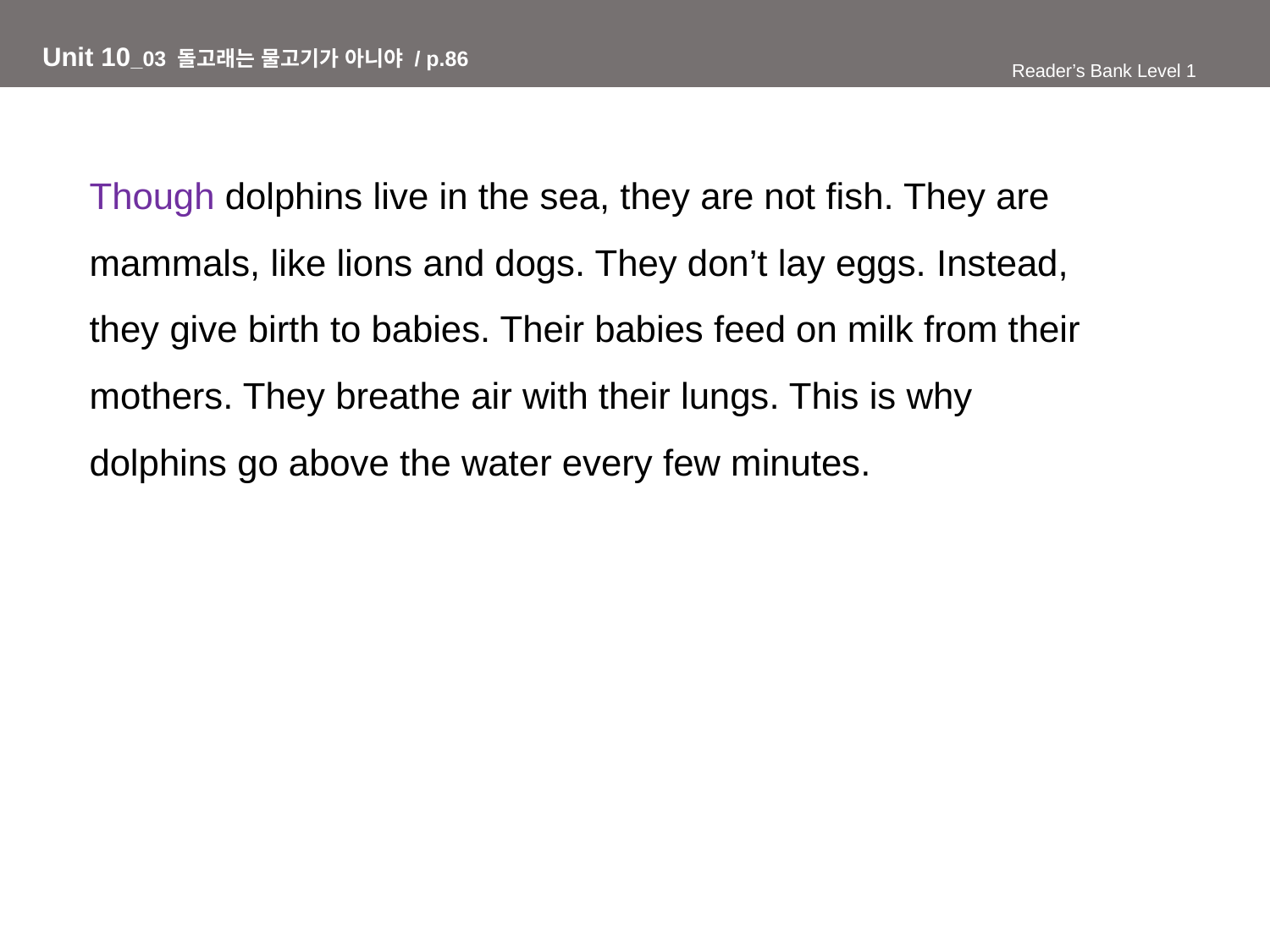

# Unit 10_03 돌고래는 물고기가 아니야 / p.86
Reader’s Bank Level 1

Though dolphins live in the sea, they are not fish. They are
mammals, like lions and dogs. They don’t lay eggs. Instead,
they give birth to babies. Their babies feed on milk from their
mothers. They breathe air with their lungs. This is why
dolphins go above the water every few minutes.